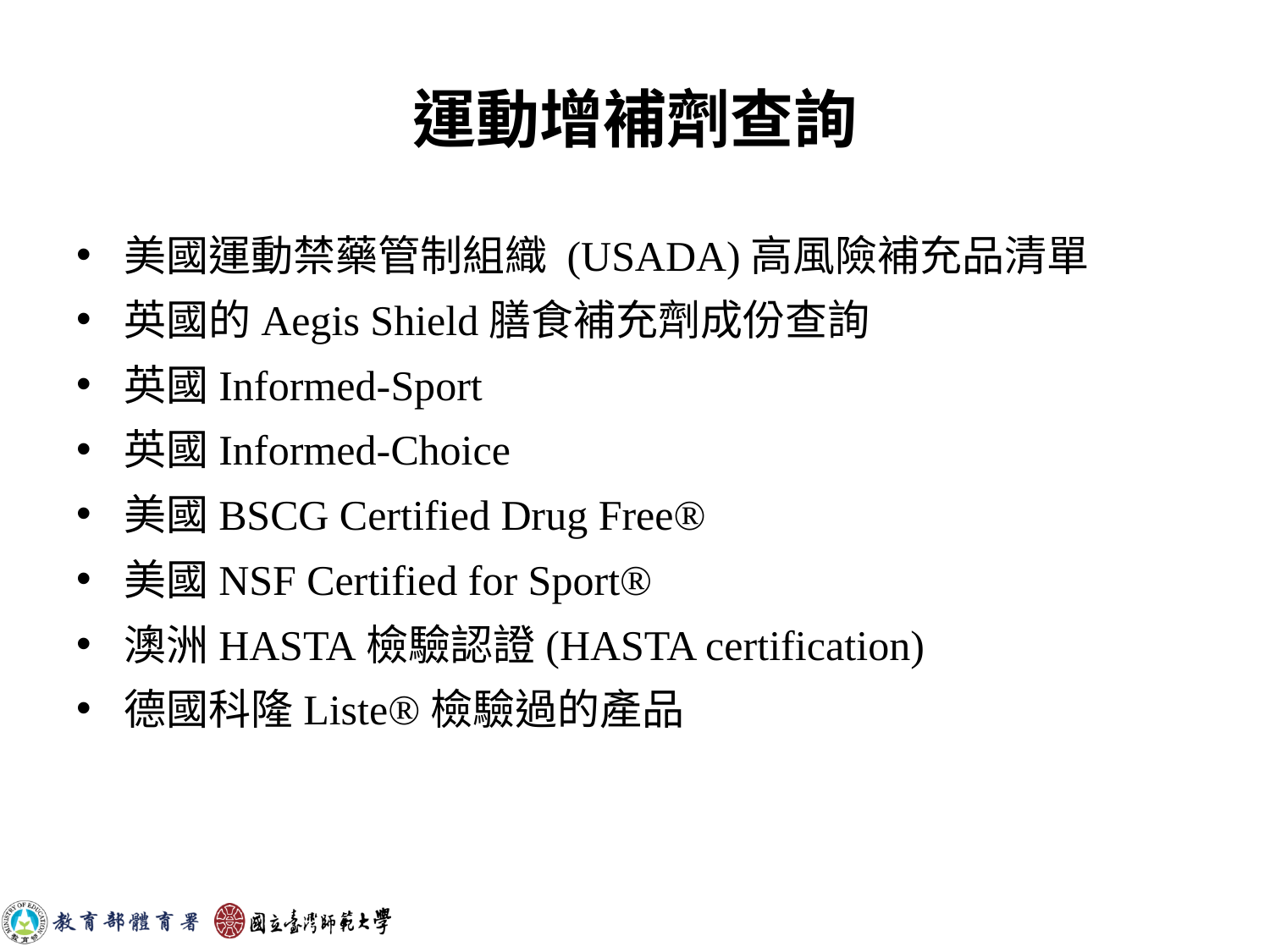

# 運動增補劑查詢
美國運動禁藥管制組織 (USADA)高風險補充品清單
英國的Aegis Shield膳食補充劑成份查詢
英國Informed-Sport
英國Informed-Choice
美國BSCG Certified Drug Free®
美國NSF Certified for Sport®
澳洲HASTA檢驗認證(HASTA certification)
德國科隆Liste®檢驗過的產品